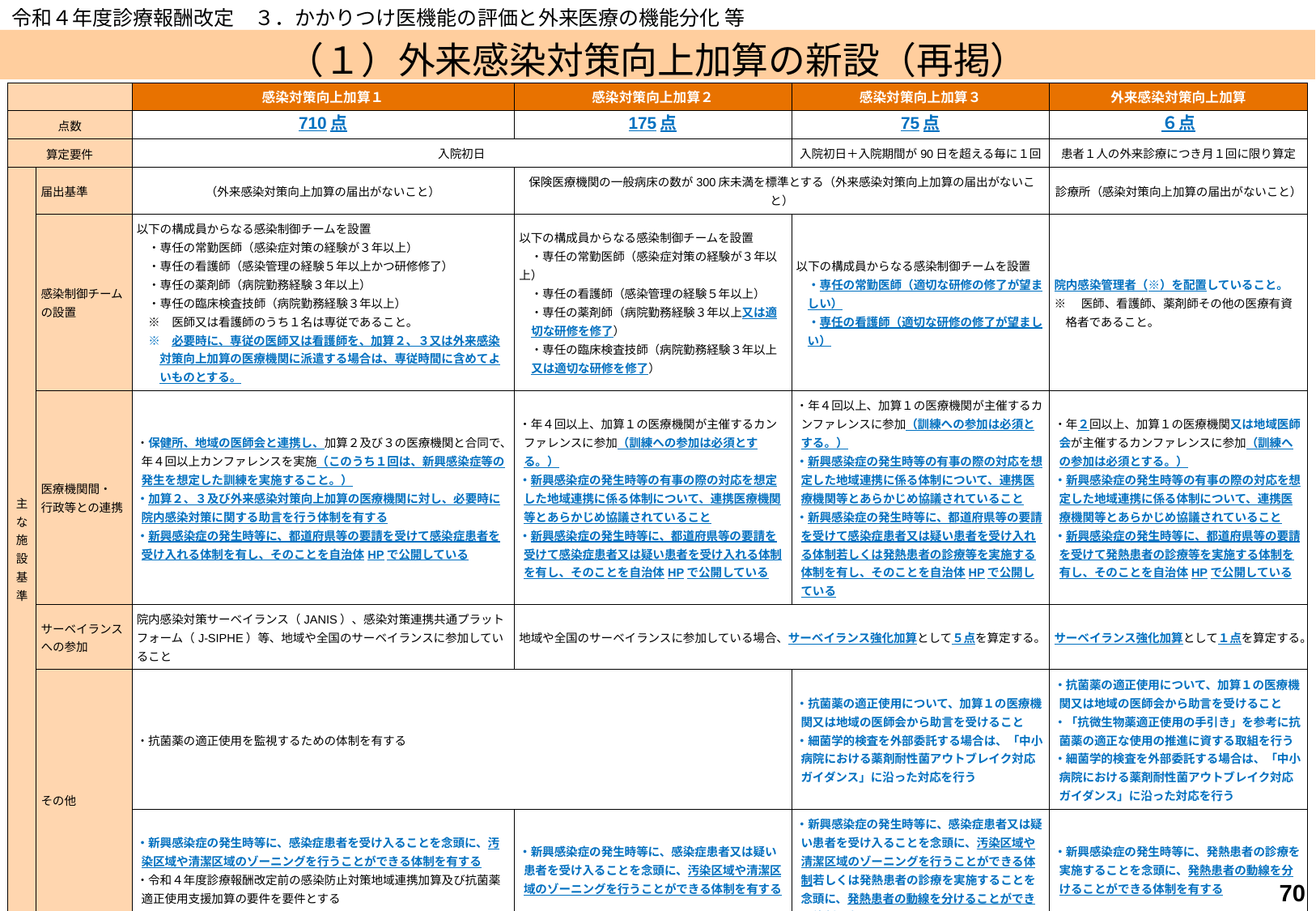

令和４年度診療報酬改定　３．かかりつけ医機能の評価と外来医療の機能分化 等
# （１）外来感染対策向上加算の新設（再掲）
|  |  | 感染対策向上加算１ | 感染対策向上加算２ | 感染対策向上加算３ | 外来感染対策向上加算 |
| --- | --- | --- | --- | --- | --- |
| 点数 |  | 710点 | 175点 | 75点 | ６点 |
| 算定要件 |  | 入院初日 |  | 入院初日＋入院期間が90日を超える毎に１回 | 患者１人の外来診療につき月１回に限り算定 |
| 主な施設基準 | 届出基準 | （外来感染対策向上加算の届出がないこと） | 保険医療機関の一般病床の数が300床未満を標準とする（外来感染対策向上加算の届出がないこと） |  | 診療所（感染対策向上加算の届出がないこと） |
|  | 感染制御チームの設置 | 以下の構成員からなる感染制御チームを設置 　・専任の常勤医師（感染症対策の経験が３年以上） 　・専任の看護師（感染管理の経験５年以上かつ研修修了） 　・専任の薬剤師（病院勤務経験３年以上） 　・専任の臨床検査技師（病院勤務経験３年以上） 　※　医師又は看護師のうち１名は専従であること。 　※　必要時に、専従の医師又は看護師を、加算２、３又は外来感染対策向上加算の医療機関に派遣する場合は、専従時間に含めてよいものとする。 | 以下の構成員からなる感染制御チームを設置 　・専任の常勤医師（感染症対策の経験が３年以上） 　・専任の看護師（感染管理の経験５年以上） 　・専任の薬剤師（病院勤務経験３年以上又は適切な研修を修了） 　・専任の臨床検査技師（病院勤務経験３年以上又は適切な研修を修了） | 以下の構成員からなる感染制御チームを設置 　・専任の常勤医師（適切な研修の修了が望ましい） 　・専任の看護師（適切な研修の修了が望ましい） | 院内感染管理者（※）を配置していること。 ※　医師、看護師、薬剤師その他の医療有資格者であること。 |
|  | 医療機関間・ 行政等との連携 | ・保健所、地域の医師会と連携し、加算２及び３の医療機関と合同で、年４回以上カンファレンスを実施（このうち１回は、新興感染症等の発生を想定した訓練を実施すること。） ・加算２、３及び外来感染対策向上加算の医療機関に対し、必要時に院内感染対策に関する助言を行う体制を有する ・新興感染症の発生時等に、都道府県等の要請を受けて感染症患者を受け入れる体制を有し、そのことを自治体HPで公開している | ・年４回以上、加算１の医療機関が主催するカンファレンスに参加（訓練への参加は必須とする。） ・新興感染症の発生時等の有事の際の対応を想定した地域連携に係る体制について、連携医療機関等とあらかじめ協議されていること ・新興感染症の発生時等に、都道府県等の要請を受けて感染症患者又は疑い患者を受け入れる体制を有し、そのことを自治体HPで公開している | ・年４回以上、加算１の医療機関が主催するカンファレンスに参加（訓練への参加は必須とする。） ・新興感染症の発生時等の有事の際の対応を想定した地域連携に係る体制について、連携医療機関等とあらかじめ協議されていること ・新興感染症の発生時等に、都道府県等の要請を受けて感染症患者又は疑い患者を受け入れる体制若しくは発熱患者の診療等を実施する体制を有し、そのことを自治体HPで公開している | ・年２回以上、加算１の医療機関又は地域医師会が主催するカンファレンスに参加（訓練への参加は必須とする。） ・新興感染症の発生時等の有事の際の対応を想定した地域連携に係る体制について、連携医療機関等とあらかじめ協議されていること ・新興感染症の発生時等に、都道府県等の要請を受けて発熱患者の診療等を実施する体制を有し、そのことを自治体HPで公開している |
|  | サーベイランスへの参加 | 院内感染対策サーベイランス（JANIS）、感染対策連携共通プラットフォーム（J-SIPHE）等、地域や全国のサーベイランスに参加していること | 地域や全国のサーベイランスに参加している場合、サーベイランス強化加算として５点を算定する。 |  | サーベイランス強化加算として１点を算定する。 |
|  | その他 | ・抗菌薬の適正使用を監視するための体制を有する |  | ・抗菌薬の適正使用について、加算１の医療機関又は地域の医師会から助言を受けること ・細菌学的検査を外部委託する場合は、「中小病院における薬剤耐性菌アウトブレイク対応ガイダンス」に沿った対応を行う | ・抗菌薬の適正使用について、加算１の医療機関又は地域の医師会から助言を受けること ・「抗微生物薬適正使用の手引き」を参考に抗菌薬の適正な使用の推進に資する取組を行う ・細菌学的検査を外部委託する場合は、「中小病院における薬剤耐性菌アウトブレイク対応ガイダンス」に沿った対応を行う |
|  |  | ・新興感染症の発生時等に、感染症患者を受け入ることを念頭に、汚染区域や清潔区域のゾーニングを行うことができる体制を有する ・令和４年度診療報酬改定前の感染防止対策地域連携加算及び抗菌薬適正使用支援加算の要件を要件とする | ・新興感染症の発生時等に、感染症患者又は疑い患者を受け入ることを念頭に、汚染区域や清潔区域のゾーニングを行うことができる体制を有する | ・新興感染症の発生時等に、感染症患者又は疑い患者を受け入ることを念頭に、汚染区域や清潔区域のゾーニングを行うことができる体制若しくは発熱患者の診療を実施することを念頭に、発熱患者の動線を分けることができる体制を有する | ・新興感染症の発生時等に、発熱患者の診療を実施することを念頭に、発熱患者の動線を分けることができる体制を有する |
|  |  | 感染制御チームの専従医師又は看護師が、過去１年間に４回以上、加算２、３又は外来感染対策向上加算の医療機関に赴き院内感染対策等に関する助言を行った場合、指導強化加算として、30点を算定する。 | 感染対策向上加算２又は３を算定する保険医療機関が、感染対策向上加算１を算定する保険医療機関に対し、過去１年間に４回以上、感染症の発生状況、抗菌薬の使用状況等について報告を行っている場合、連携強化加算として30点を算定する。 |  | 連携強化加算として３点を算定する。 |